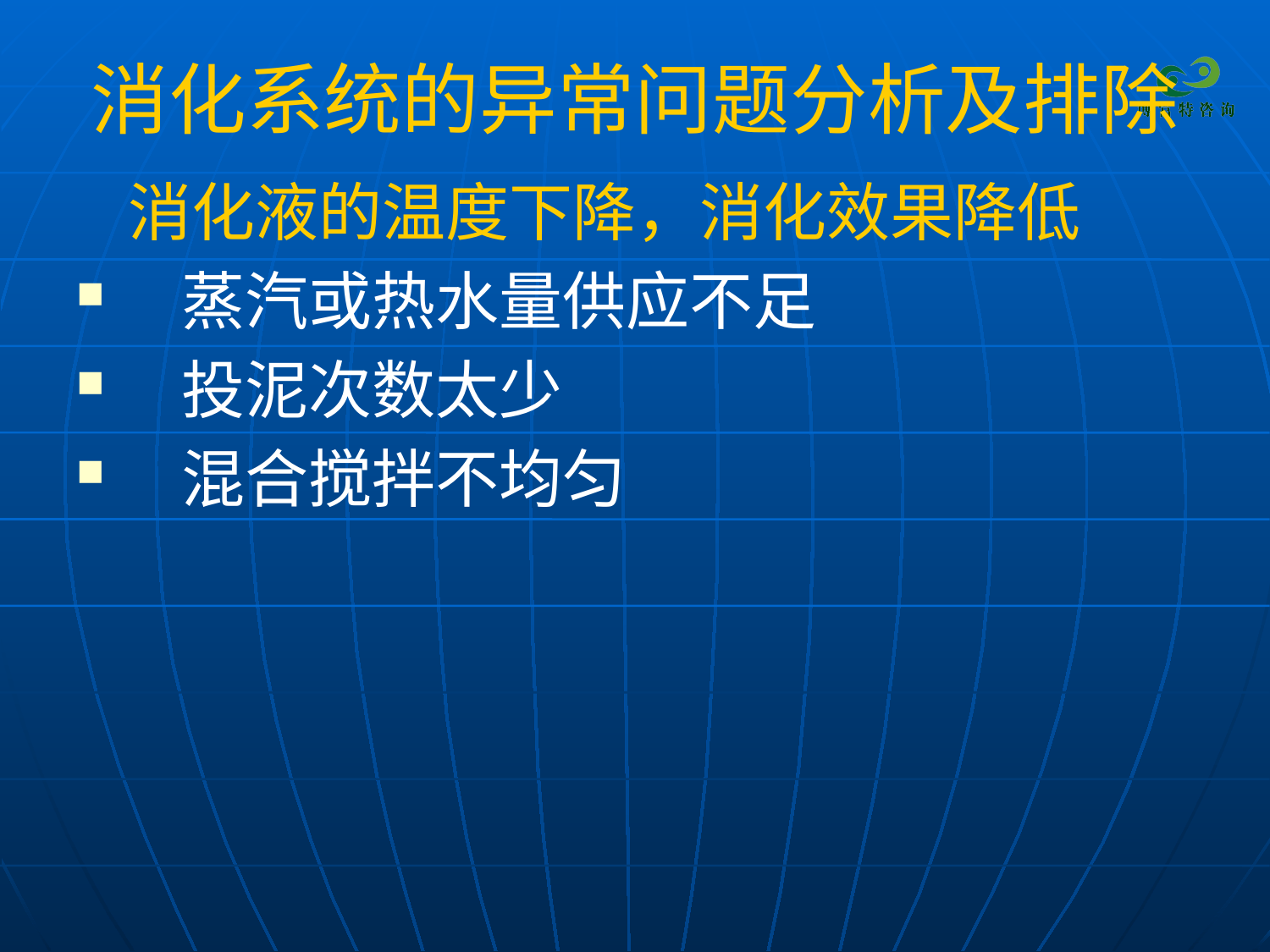

# 消化系统的异常问题分析及排除
   消化液的温度下降，消化效果降低
   蒸汽或热水量供应不足
   投泥次数太少
   混合搅拌不均匀